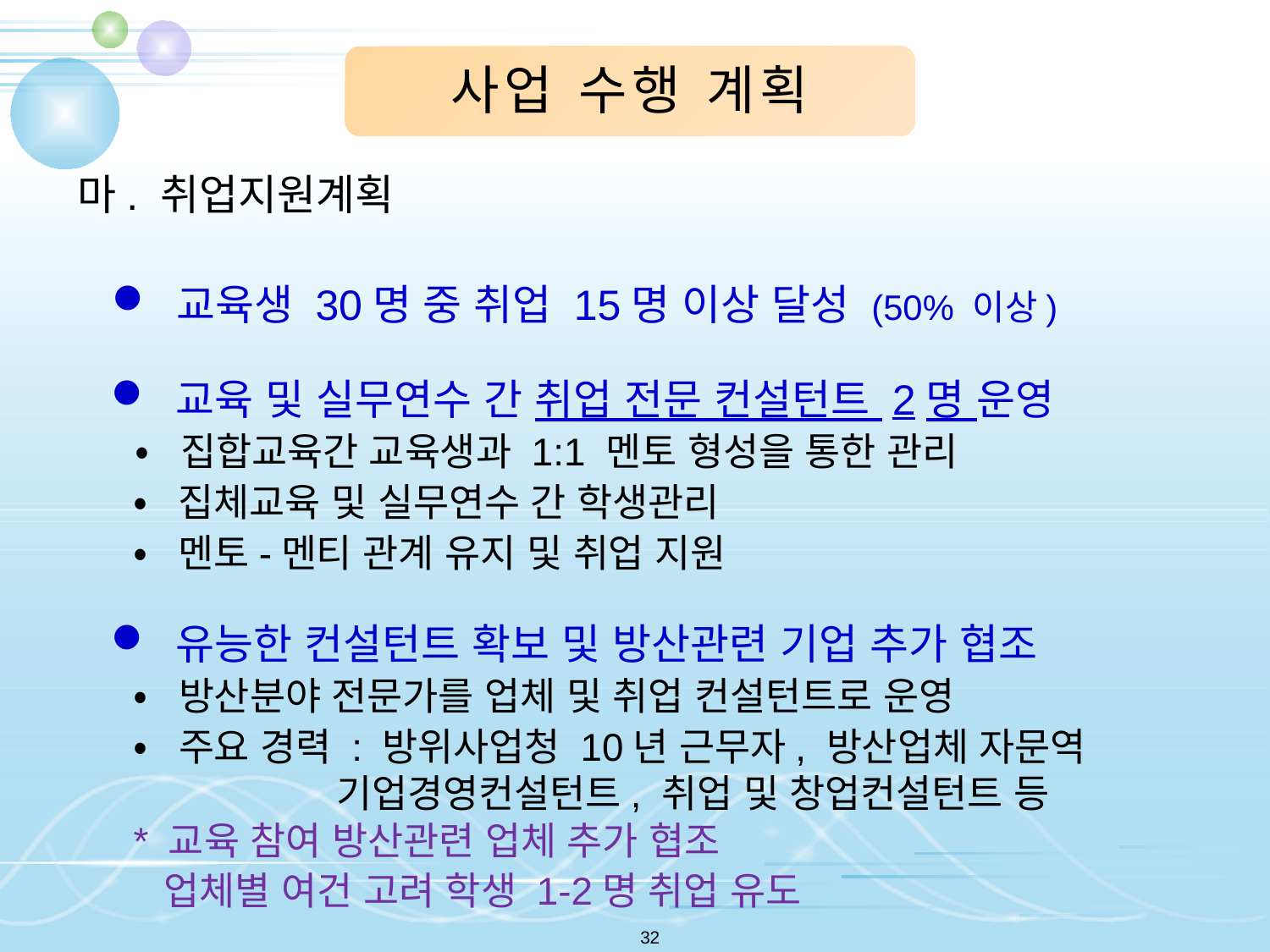

사업 수행 계획
마. 취업지원계획
 교육생 30명 중 취업 15명 이상 달성 (50% 이상)
 교육 및 실무연수 간 취업 전문 컨설턴트 2명 운영
  •  집합교육간 교육생과 1:1 멘토 형성을 통한 관리
  •  집체교육 및 실무연수 간 학생관리
  •  멘토-멘티 관계 유지 및 취업 지원
 유능한 컨설턴트 확보 및 방산관련 기업 추가 협조
  •  방산분야 전문가를 업체 및 취업 컨설턴트로 운영
  •  주요 경력 : 방위사업청 10년 근무자, 방산업체 자문역
                    기업경영컨설턴트, 취업 및 창업컨설턴트 등
  * 교육 참여 방산관련 업체 추가 협조
    업체별 여건 고려 학생 1-2명 취업 유도
32